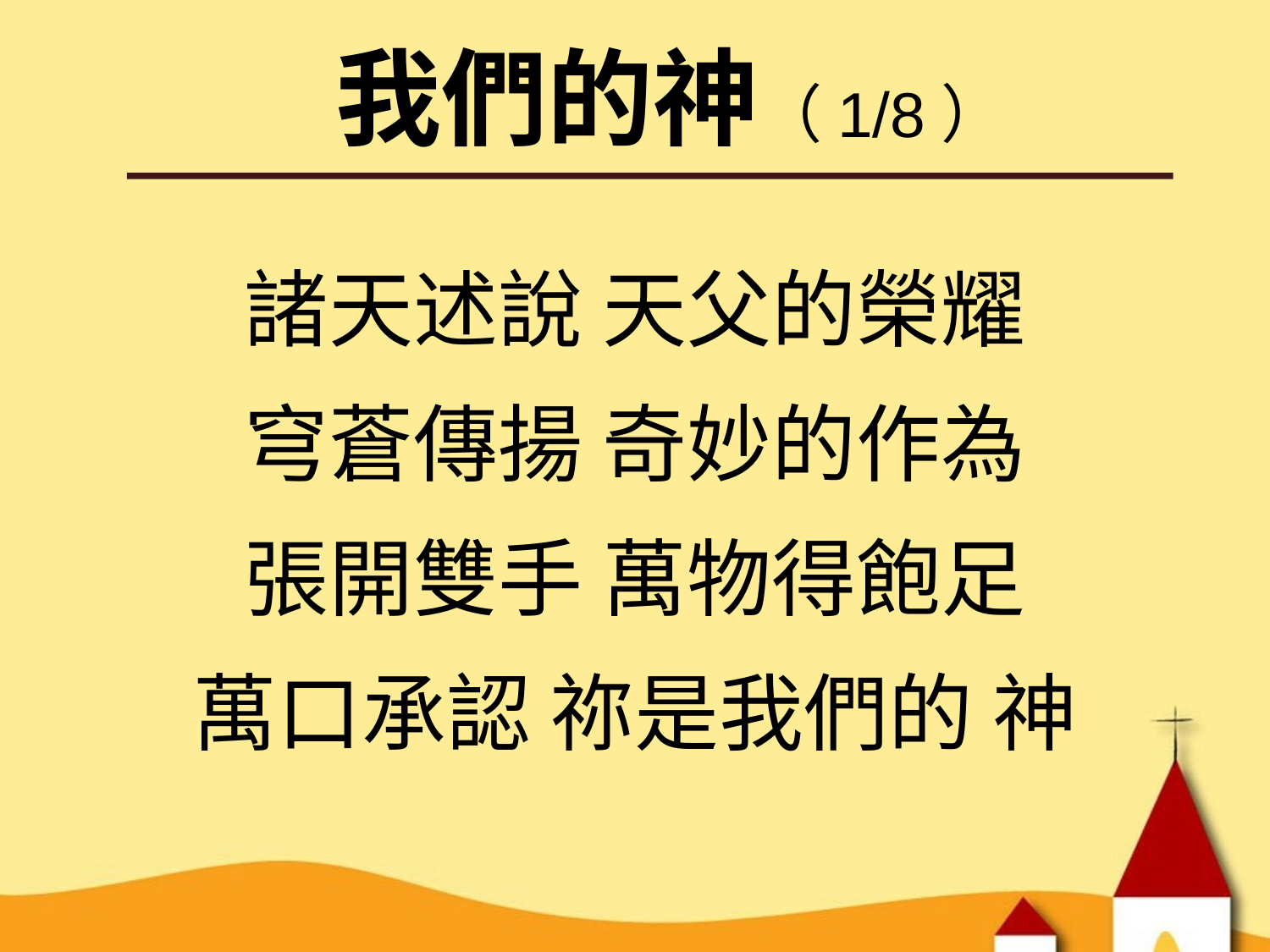

我們的神（1/8）

諸天述說 天⽗的榮耀
穹蒼傳揚 奇妙的作為
張開雙⼿ 萬物得飽⾜
萬⼝承認 祢是我們的 神